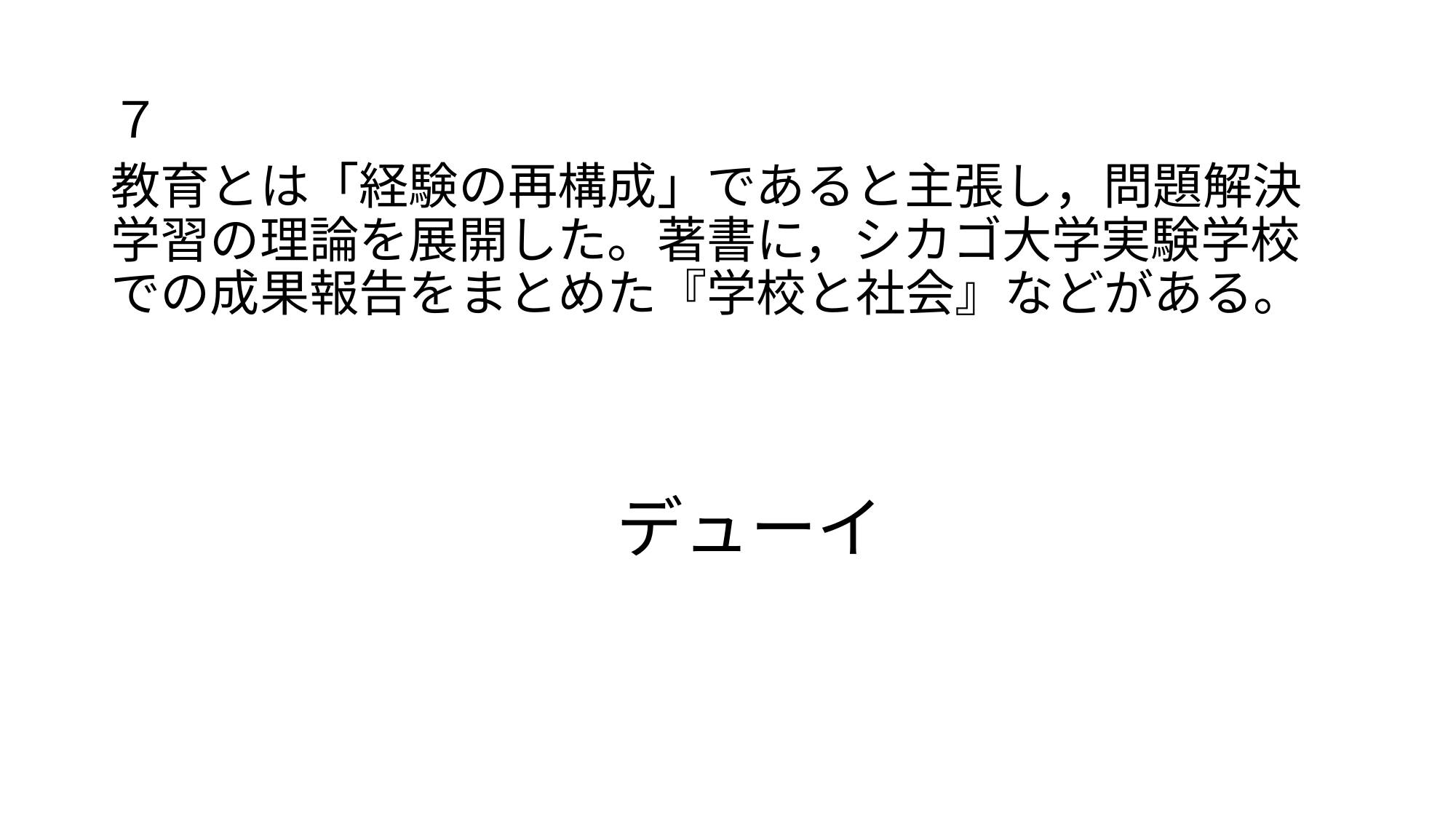

７
教育とは「経験の再構成」であると主張し，問題解決学習の理論を展開した。著書に，シカゴ大学実験学校での成果報告をまとめた『学校と社会』などがある。
# デューイ